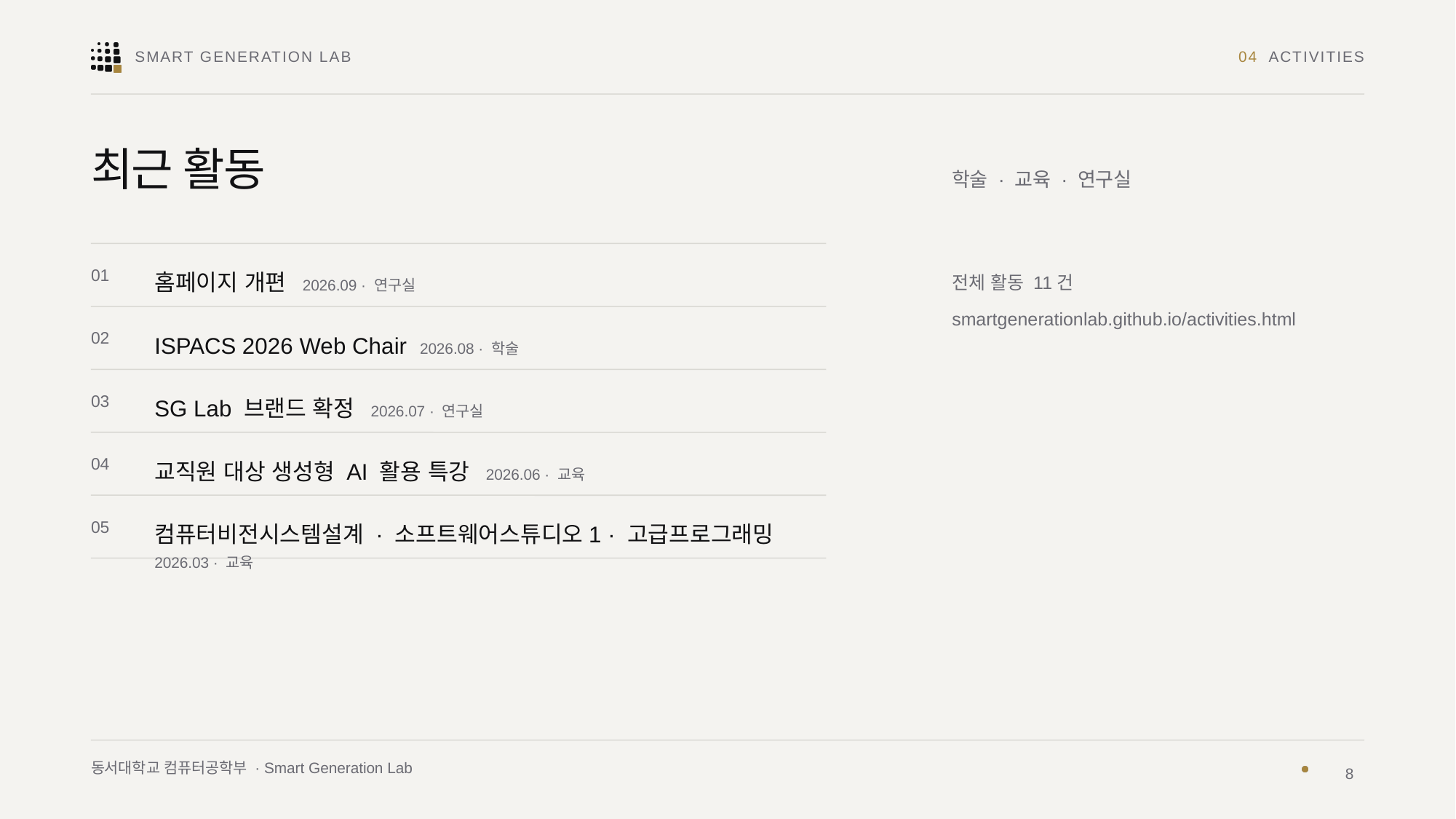

04  ACTIVITIES
학술 · 교육 · 연구실
최근 활동
홈페이지 개편   2026.09 · 연구실
전체 활동 11건
smartgenerationlab.github.io/activities.html
ISPACS 2026 Web Chair   2026.08 · 학술
SG Lab 브랜드 확정   2026.07 · 연구실
교직원 대상 생성형 AI 활용 특강   2026.06 · 교육
컴퓨터비전시스템설계 · 소프트웨어스튜디오1 · 고급프로그래밍   2026.03 · 교육
8